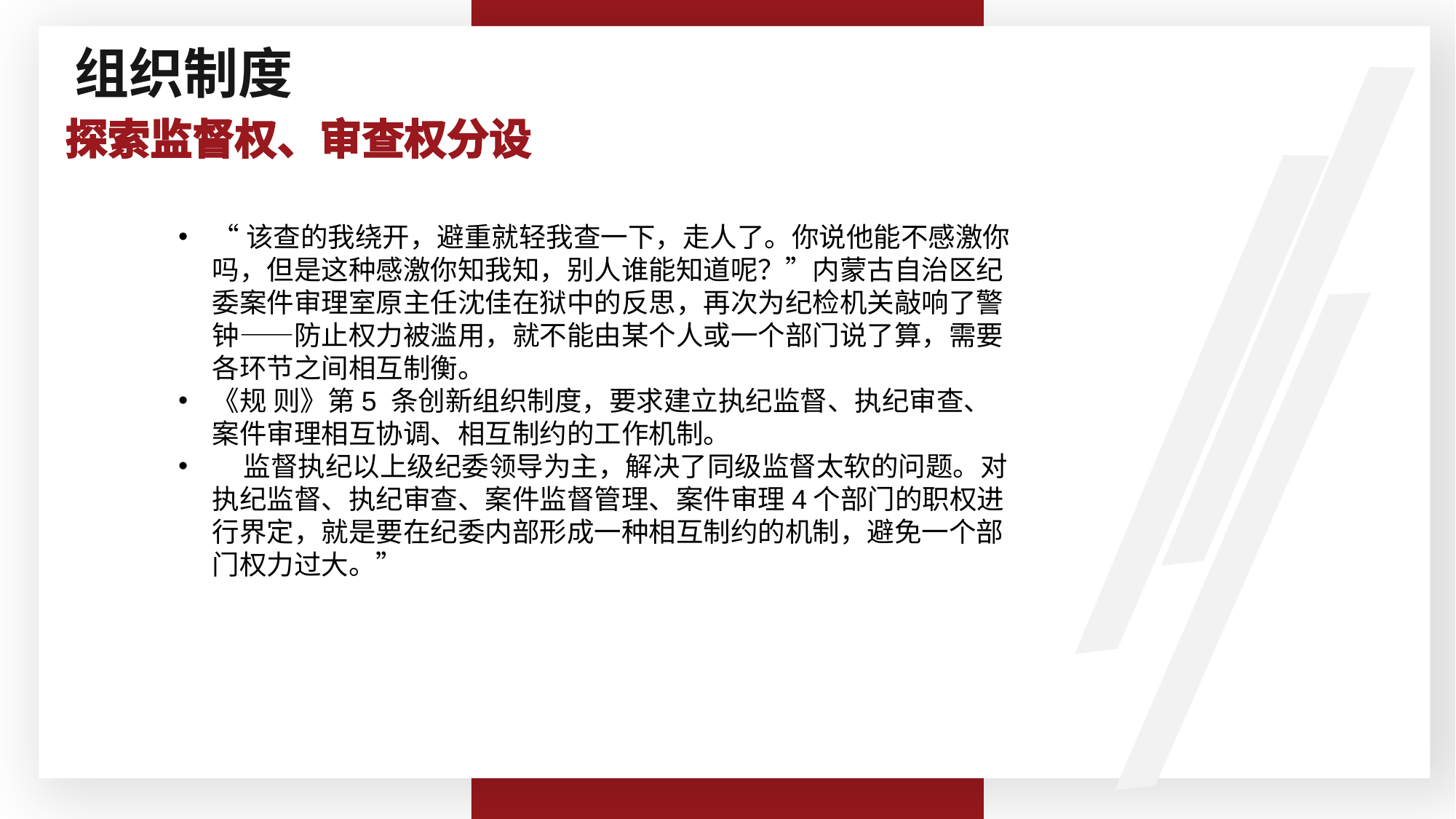

探索监督权、审查权分设
组织制度

探索监督权、审查权分设
“该查的我绕开，避重就轻我查一下，走人了。你说他能不感激你吗，但是这种感激你知我知，别人谁能知道呢？”内蒙古自治区纪委案件审理室原主任沈佳在狱中的反思，再次为纪检机关敲响了警钟——防止权力被滥用，就不能由某个人或一个部门说了算，需要各环节之间相互制衡。
《规 则》第5 条创新组织制度，要求建立执纪监督、执纪审查、 案件审理相互协调、相互制约的工作机制。
    监督执纪以上级纪委领导为主，解决了同级监督太软的问题。对执纪监督、执纪审查、案件监督管理、案件审理4个部门的职权进行界定，就是要在纪委内部形成一种相互制约的机制，避免一个部门权力过大。”